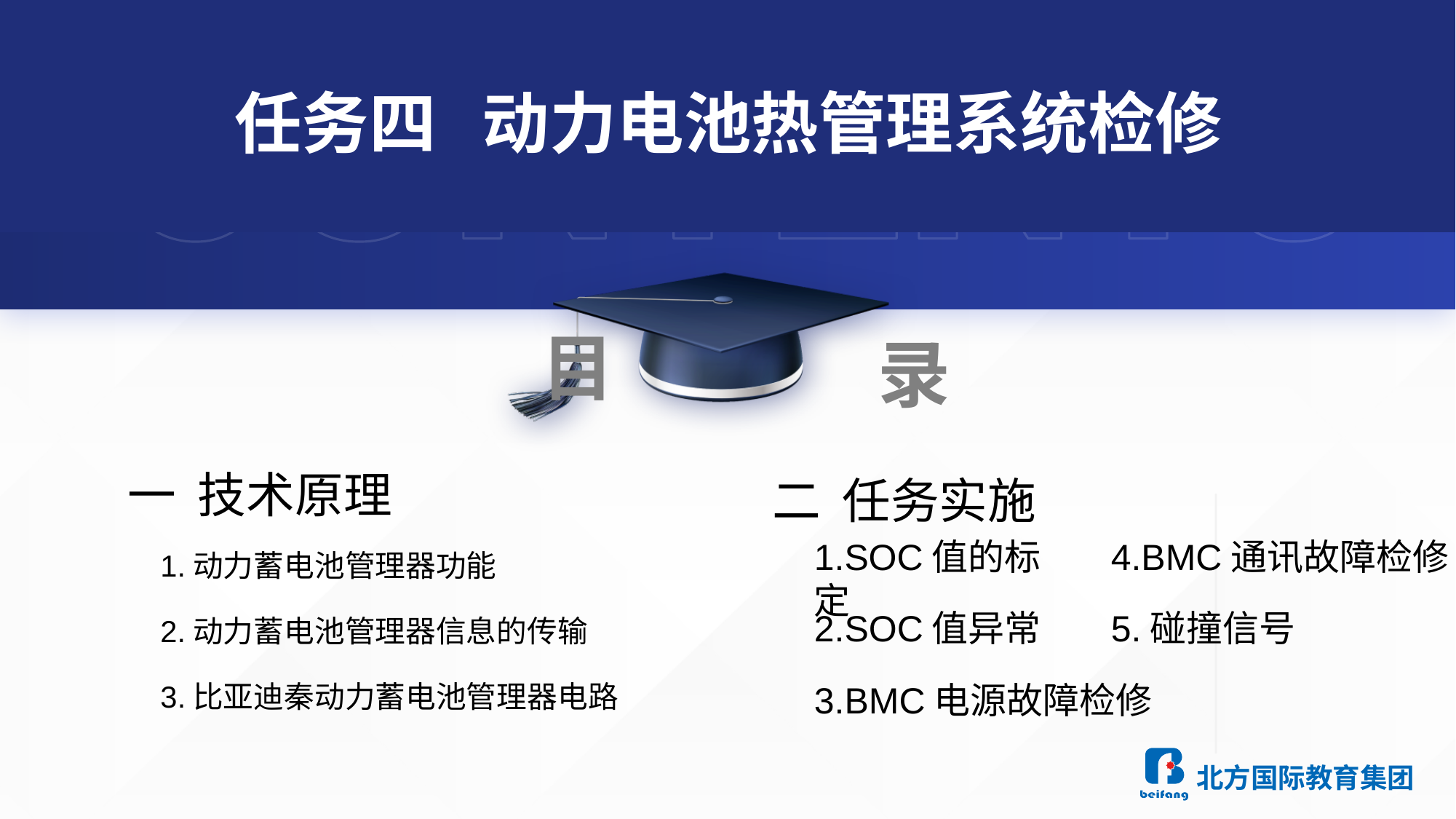

# 任务四   动力电池热管理系统检修
一  技术原理
二  任务实施

1.SOC值的标定
4.BMC通讯故障检修
1.动力蓄电池管理器功能
2.SOC值异常
5.碰撞信号
2.动力蓄电池管理器信息的传输
3.比亚迪秦动力蓄电池管理器电路
3.BMC电源故障检修